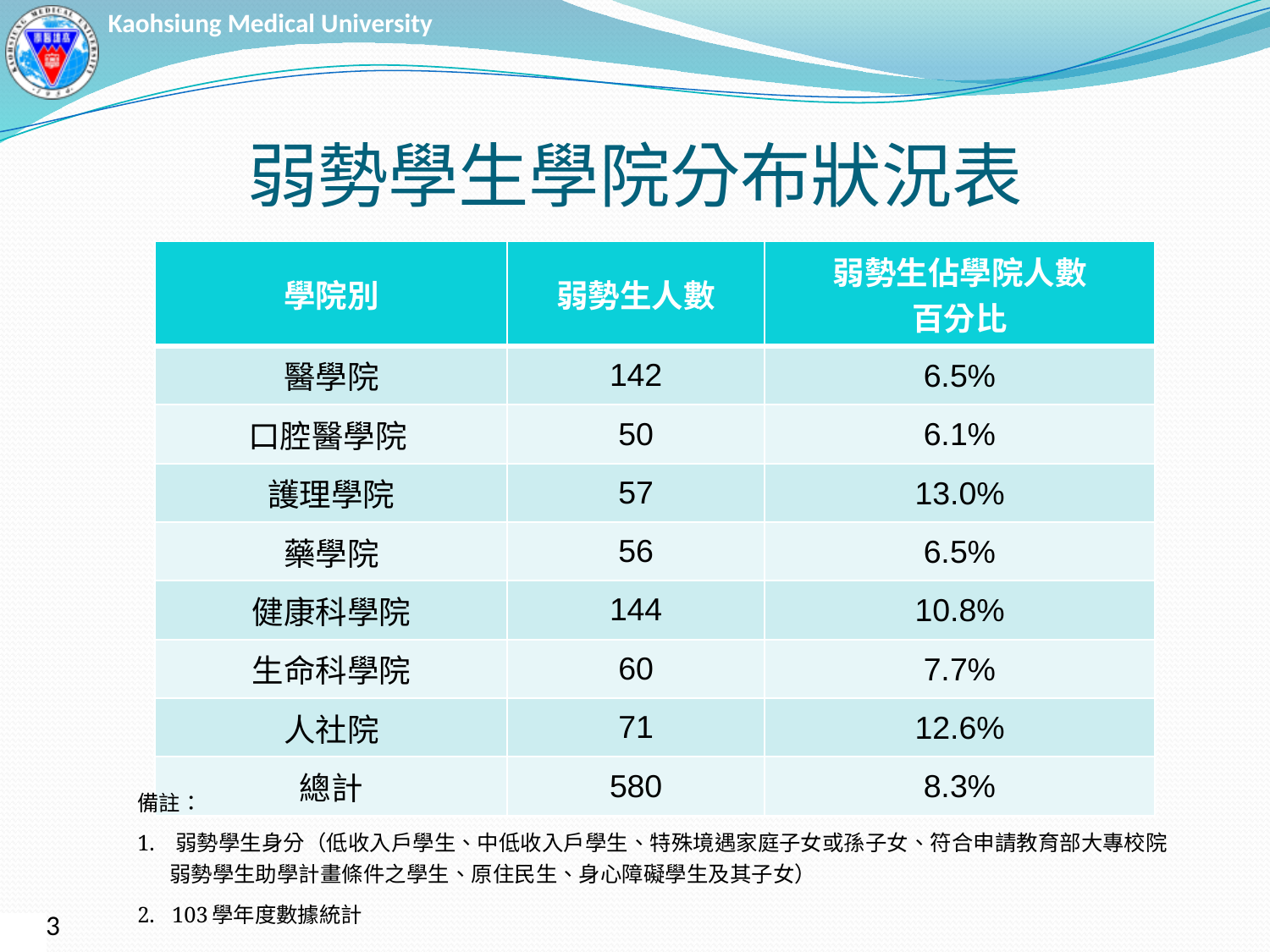

# 弱勢學生學院分布狀況表
| 學院別 | 弱勢生人數 | 弱勢生佔學院人數 百分比 |
| --- | --- | --- |
| 醫學院 | 142 | 6.5% |
| 口腔醫學院 | 50 | 6.1% |
| 護理學院 | 57 | 13.0% |
| 藥學院 | 56 | 6.5% |
| 健康科學院 | 144 | 10.8% |
| 生命科學院 | 60 | 7.7% |
| 人社院 | 71 | 12.6% |
| 總計 | 580 | 8.3% |

備註：

1.   弱勢學生身分（低收入戶學生、中低收入戶學生、特殊境遇家庭子女或孫子女、符合申請教育部大專校院弱勢學生助學計畫條件之學生、原住民生、身心障礙學生及其子女）

2.   103學年度數據統計
3